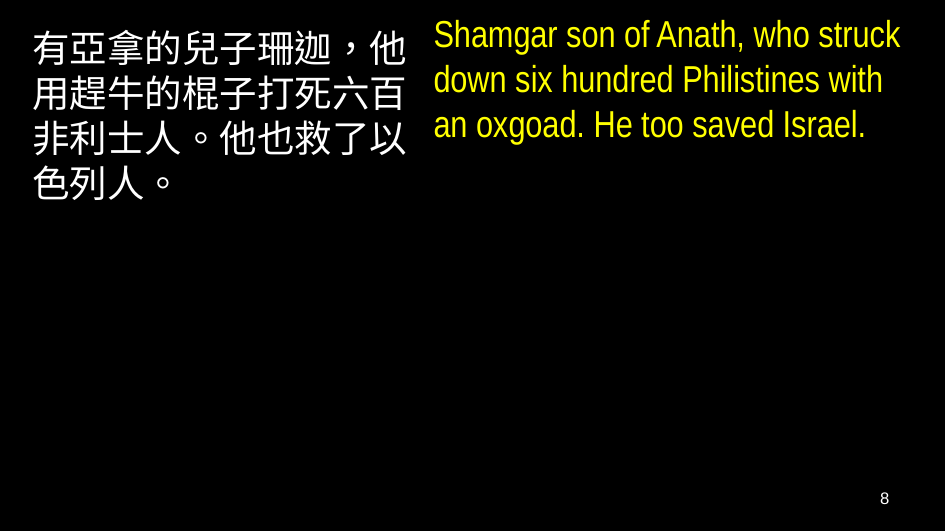

Shamgar son of Anath, who struck down six hundred Philistines with an oxgoad. He too saved Israel.
有亞拿的兒子珊迦，他用趕牛的棍子打死六百非利士人。他也救了以色列人。

8